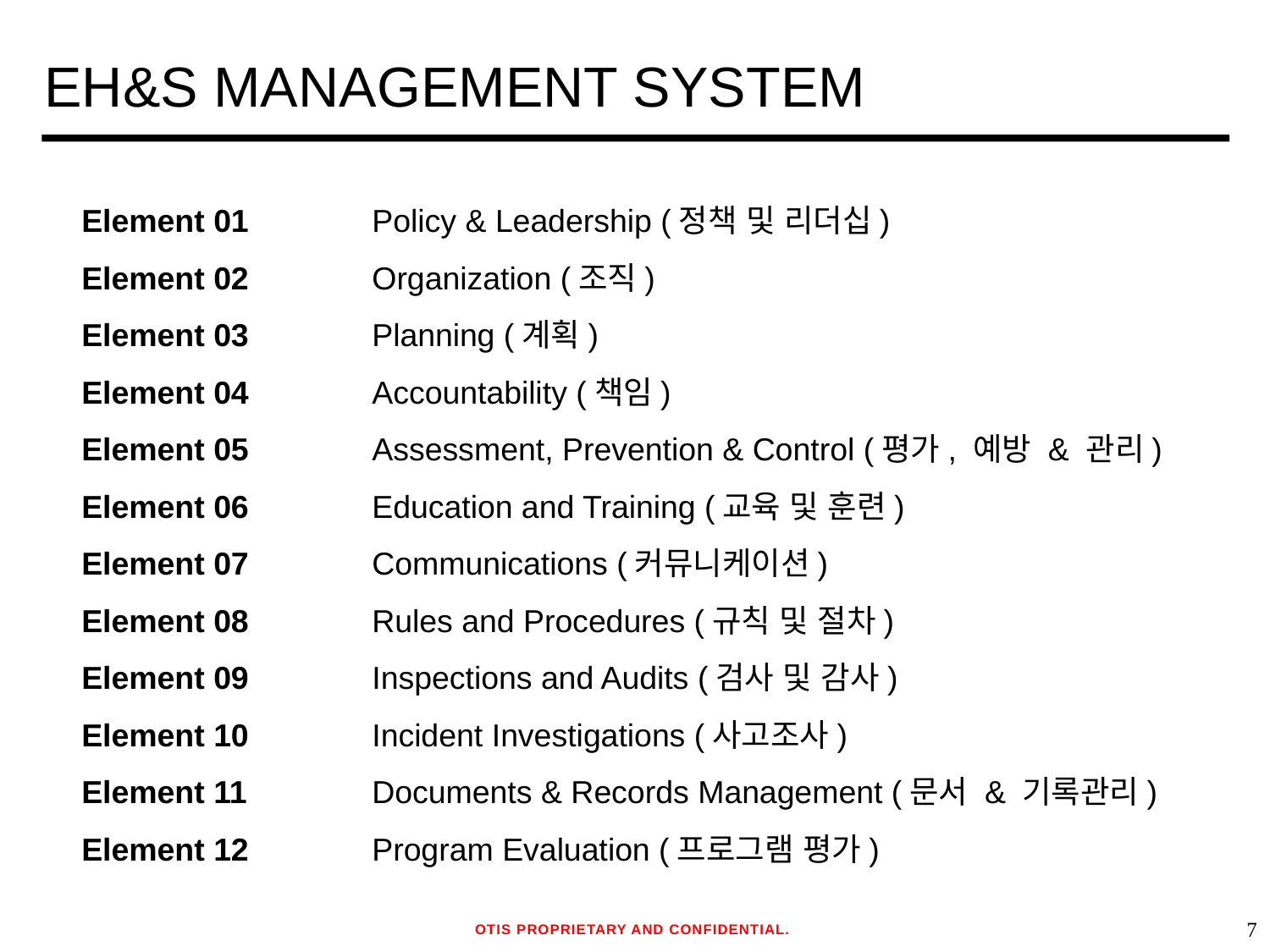

# EH&S MANAGEMENT SYSTEM
Element 01   	Policy & Leadership (정책 및 리더십)
Element 02   	Organization (조직)
Element 03   	Planning (계획)
Element 04   	Accountability (책임)
Element 05   	Assessment, Prevention & Control (평가, 예방 & 관리)
Element 06   	Education and Training (교육 및 훈련)
Element 07   	Communications (커뮤니케이션)
Element 08   	Rules and Procedures (규칙 및 절차)
Element 09   	Inspections and Audits (검사 및 감사)
Element 10   	Incident Investigations (사고조사)
Element 11   	Documents & Records Management (문서 & 기록관리)
Element 12   	Program Evaluation (프로그램 평가)
OTIS PROPRIETARY AND CONFIDENTIAL.
7